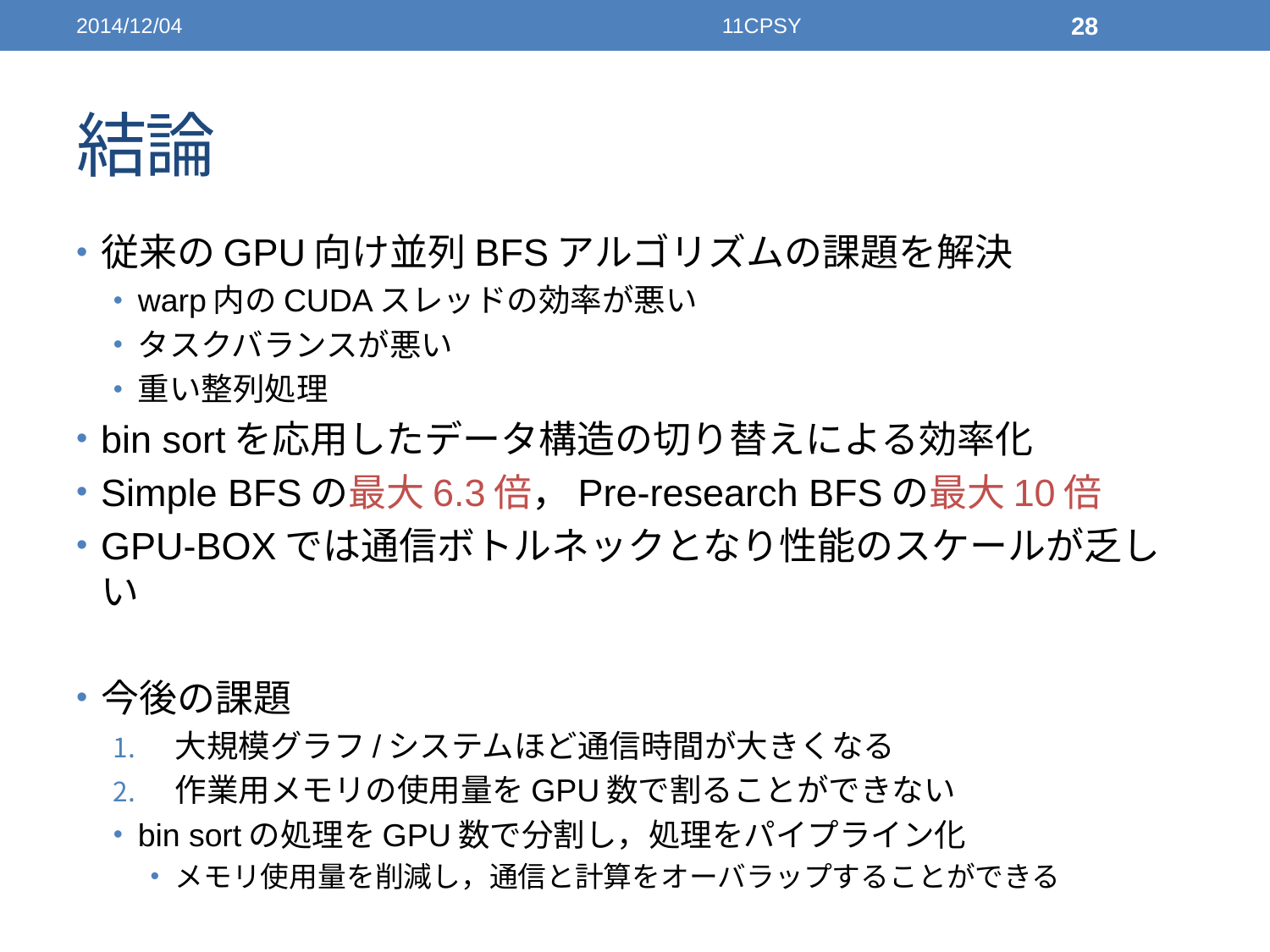

2014/12/04
11CPSY
28
# 結論
従来のGPU向け並列BFSアルゴリズムの課題を解決
warp内のCUDAスレッドの効率が悪い
タスクバランスが悪い
重い整列処理
bin sortを応用したデータ構造の切り替えによる効率化
Simple BFSの最大6.3倍，Pre-research BFSの最大10倍
GPU-BOXでは通信ボトルネックとなり性能のスケールが乏しい

今後の課題
大規模グラフ/システムほど通信時間が大きくなる
作業用メモリの使用量をGPU数で割ることができない
bin sortの処理をGPU数で分割し，処理をパイプライン化
メモリ使用量を削減し，通信と計算をオーバラップすることができる